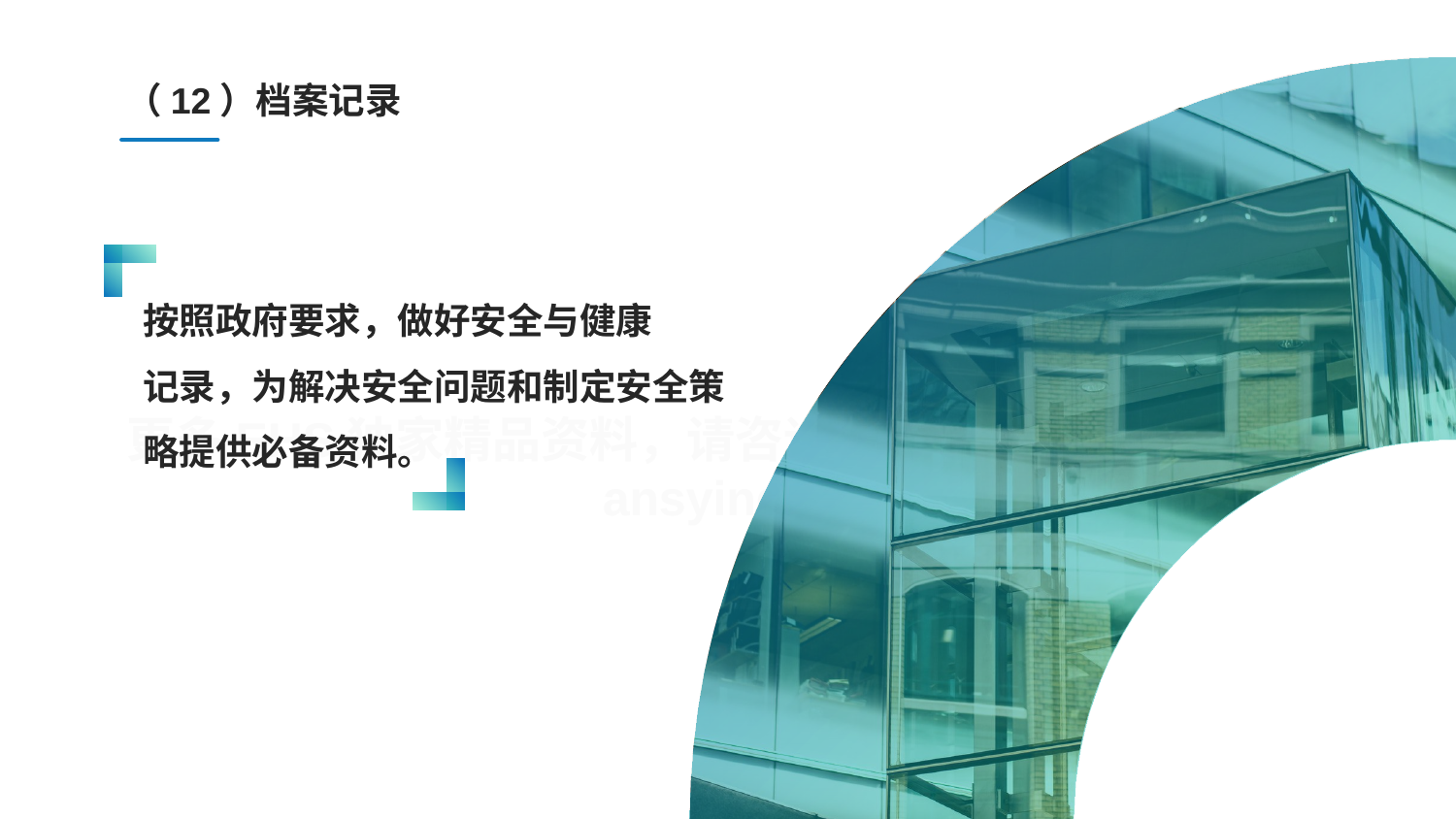

（12）档案记录

按照政府要求，做好安全与健康
记录，为解决安全问题和制定安全策
略提供必备资料。